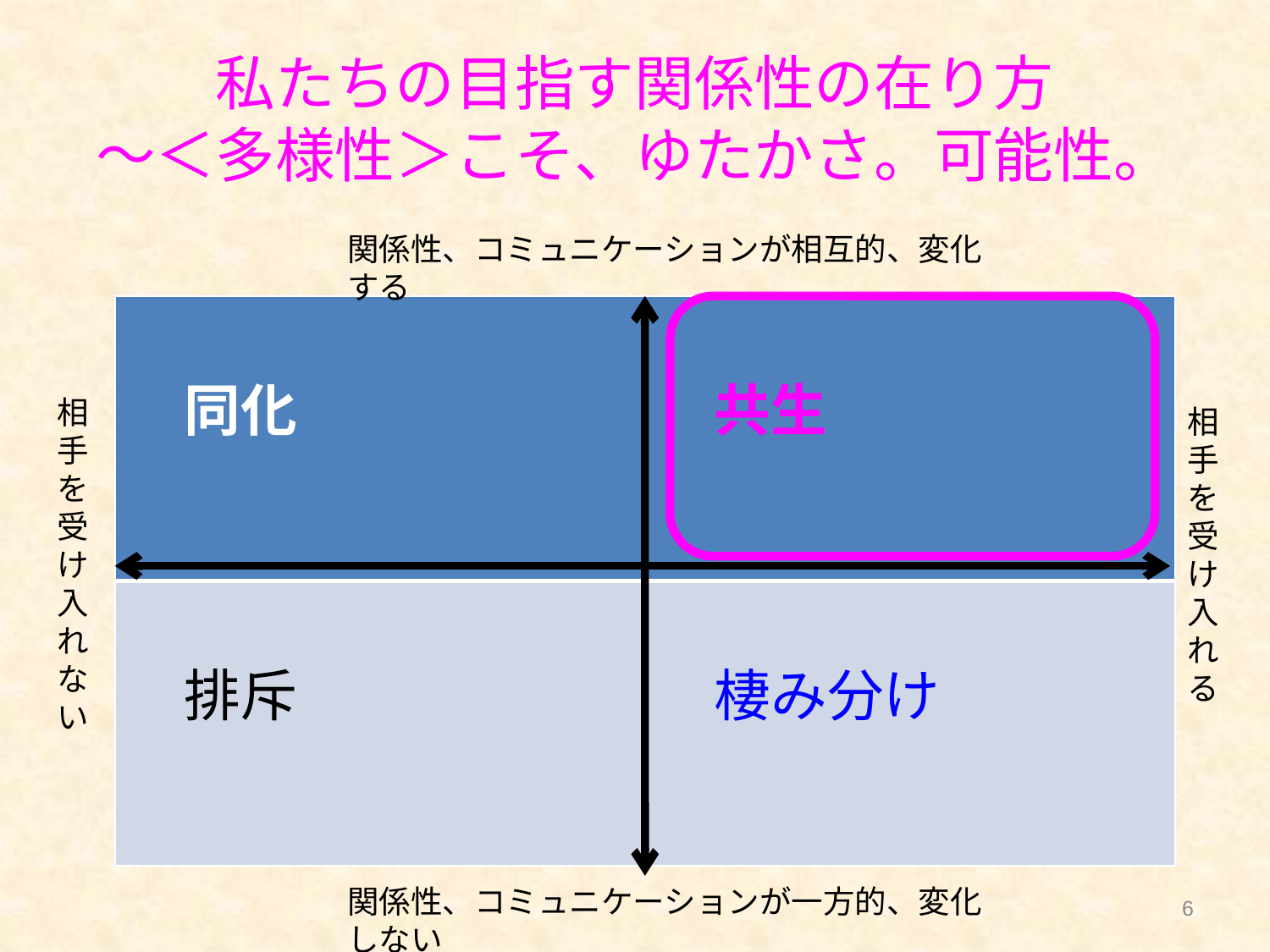

# 私たちの目指す関係性の在り方 ～＜多様性＞こそ、ゆたかさ。可能性。
関係性、コミュニケーションが相互的、変化する
| 同化 | 共生 |
| --- | --- |
| 排斥 | 棲み分け |

相手を受け入れない
相手を受け入れる
関係性、コミュニケーションが一方的、変化しない
6